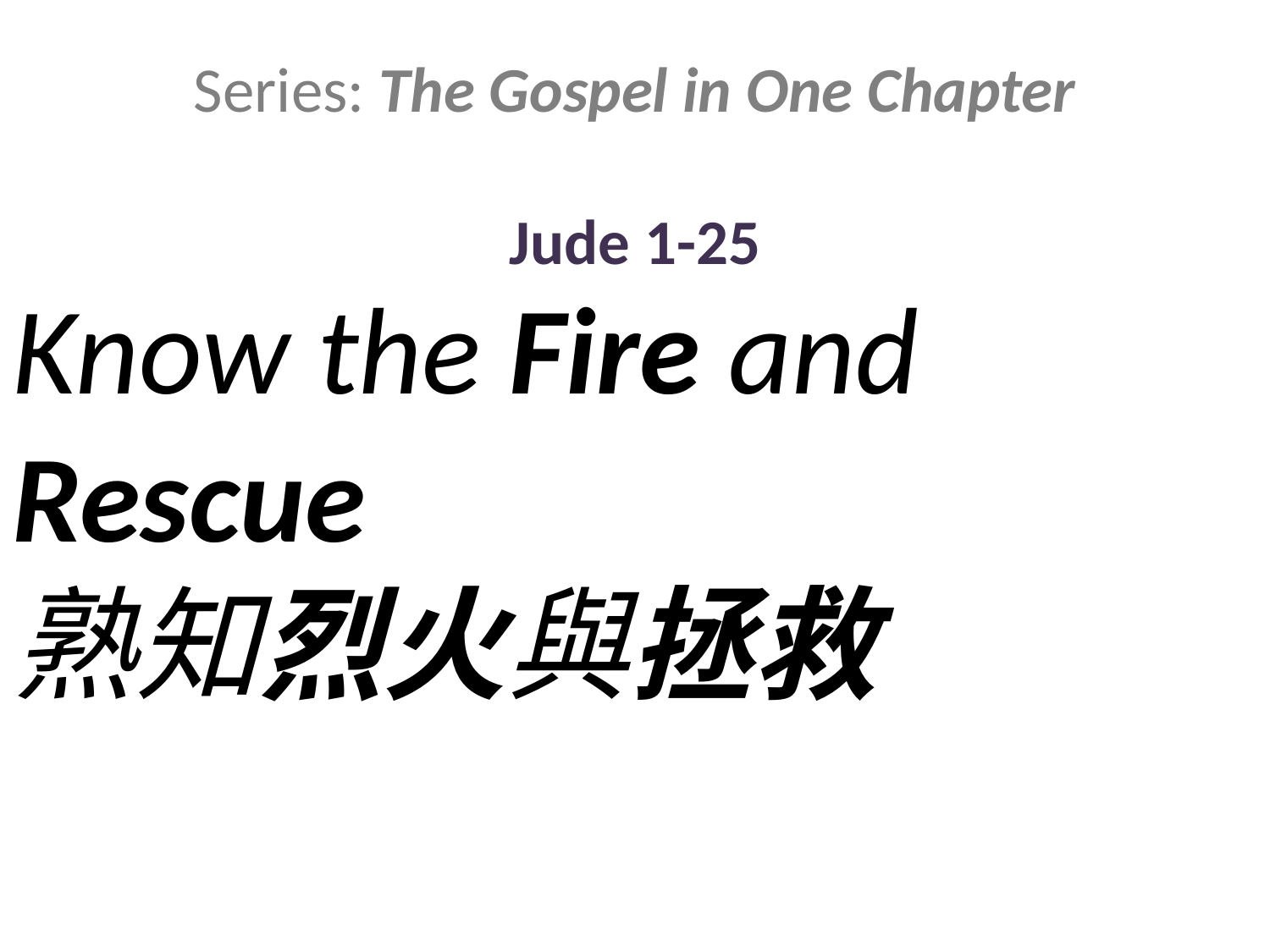

Series: The Gospel in One Chapter

Jude 1-25
Know the Fire and Rescue
熟知烈火與拯救